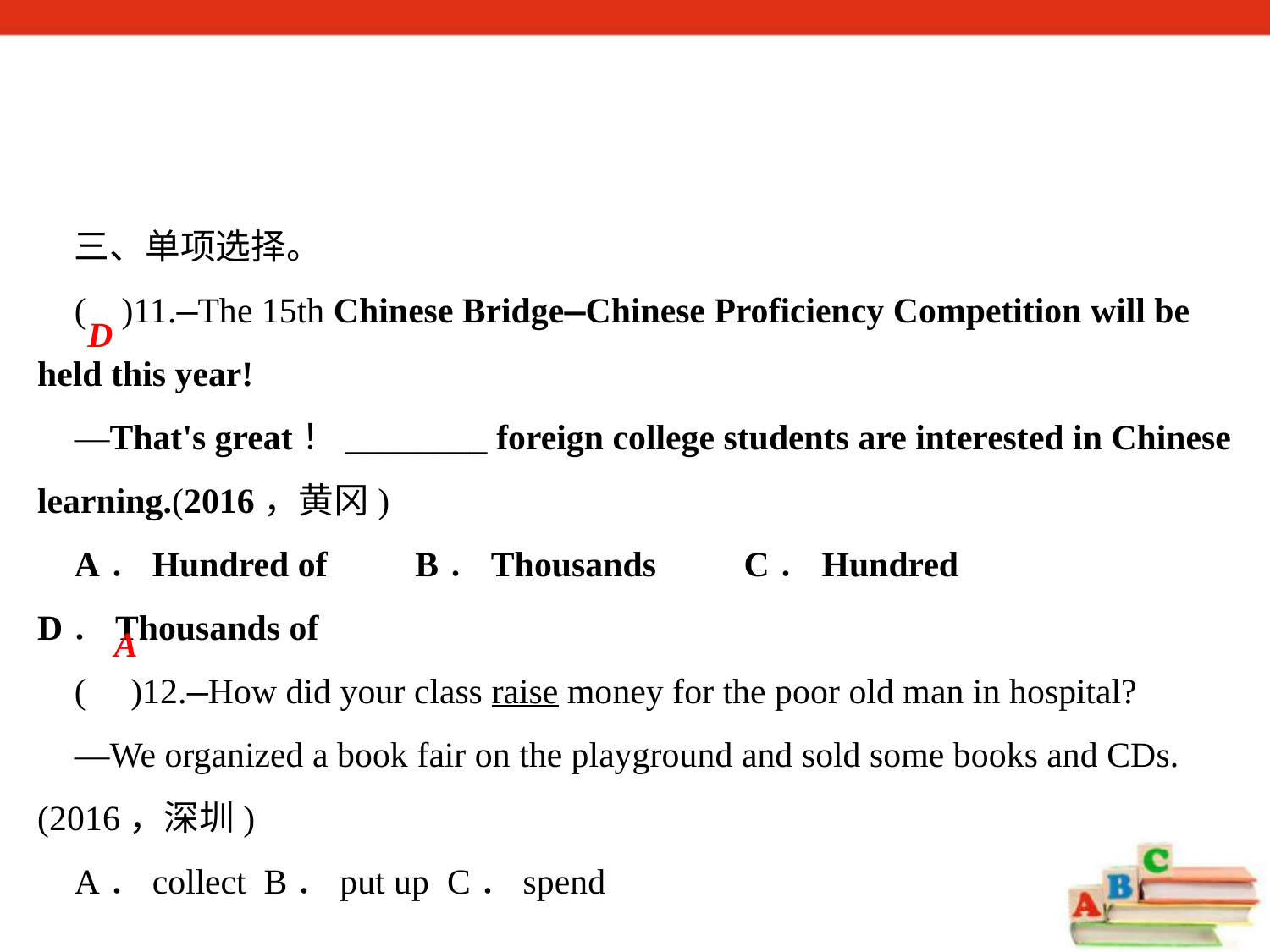

三、单项选择。
(    )11.—The 15th Chinese Bridge—Chinese Proficiency Competition will be held this year!
—That's great！________ foreign college students are interested in Chinese learning.(2016，黄冈)
A．Hundred of　　B．Thousands　　C．Hundred　　D．Thousands of
(     )12.—How did your class raise money for the poor old man in hospital?
—We organized a book fair on the playground and sold some books and CDs.(2016，深圳)
A．collect  B．put up  C．spend
D
A